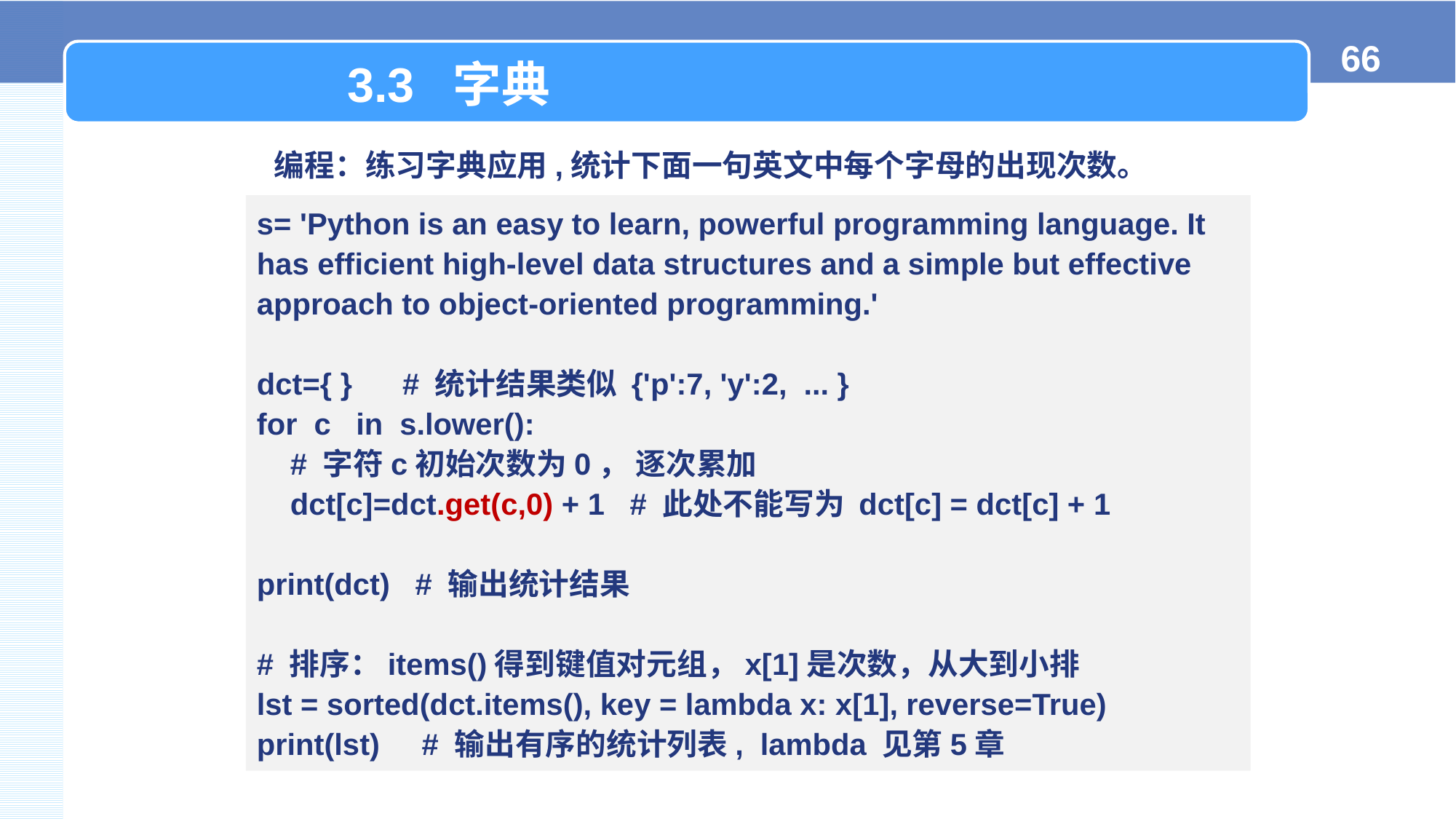

3.3  字典
编程：练习字典应用,统计下面一句英文中每个字母的出现次数。
s= 'Python is an easy to learn, powerful programming language. It has efficient high-level data structures and a simple but effective approach to object-oriented programming.'

dct={ }      # 统计结果类似 {'p':7, 'y':2,  ... }
for  c   in  s.lower():
    # 字符c初始次数为0， 逐次累加
    dct[c]=dct.get(c,0) + 1   # 此处不能写为 dct[c] = dct[c] + 1

print(dct)   # 输出统计结果

# 排序：items()得到键值对元组，x[1]是次数，从大到小排
lst = sorted(dct.items(), key = lambda x: x[1], reverse=True)
print(lst)     # 输出有序的统计列表,  lambda 见第5章